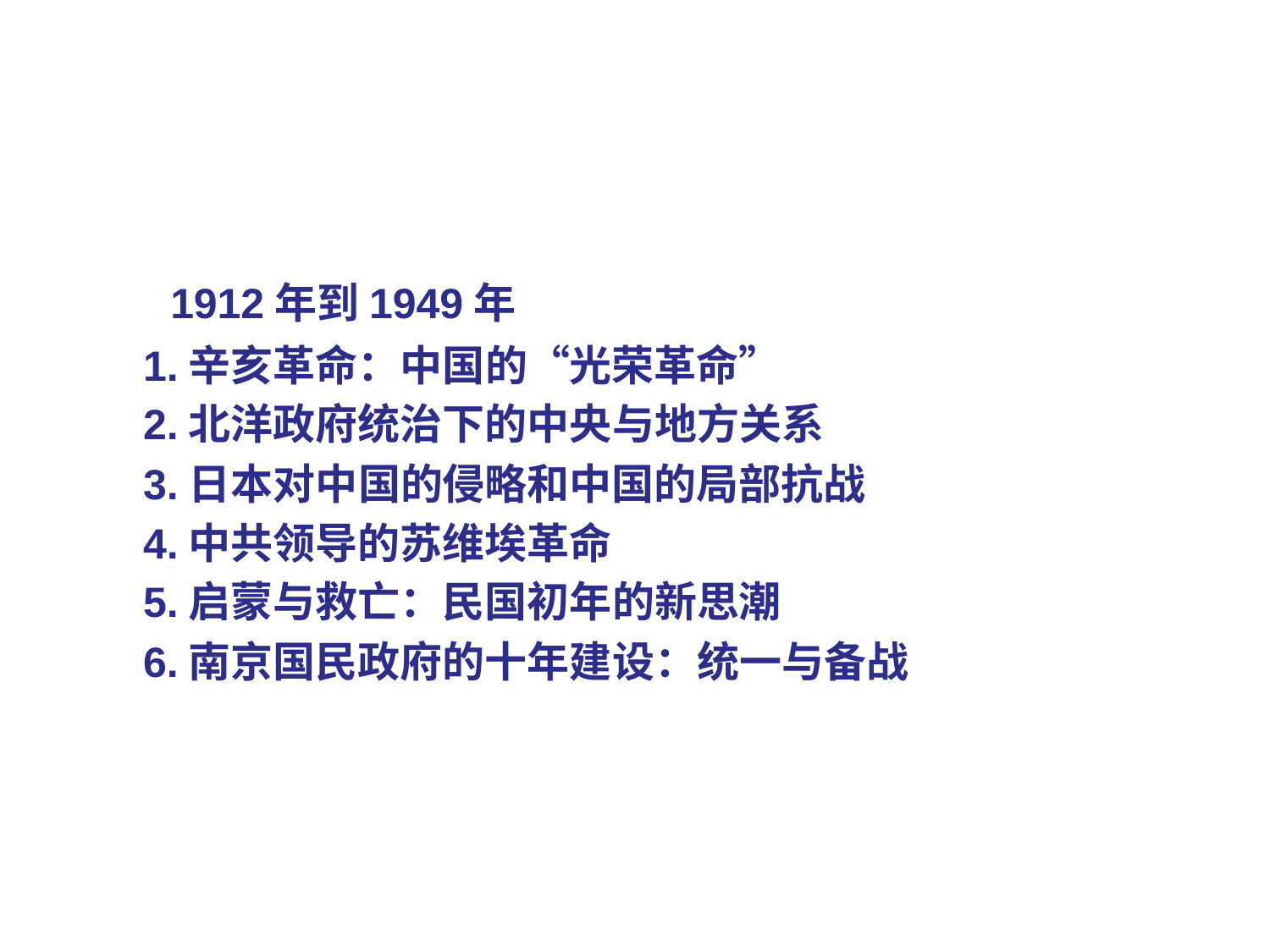

1912年到1949年
   1.辛亥革命：中国的“光荣革命”
   2.北洋政府统治下的中央与地方关系
   3.日本对中国的侵略和中国的局部抗战
   4.中共领导的苏维埃革命
   5.启蒙与救亡：民国初年的新思潮
   6.南京国民政府的十年建设：统一与备战